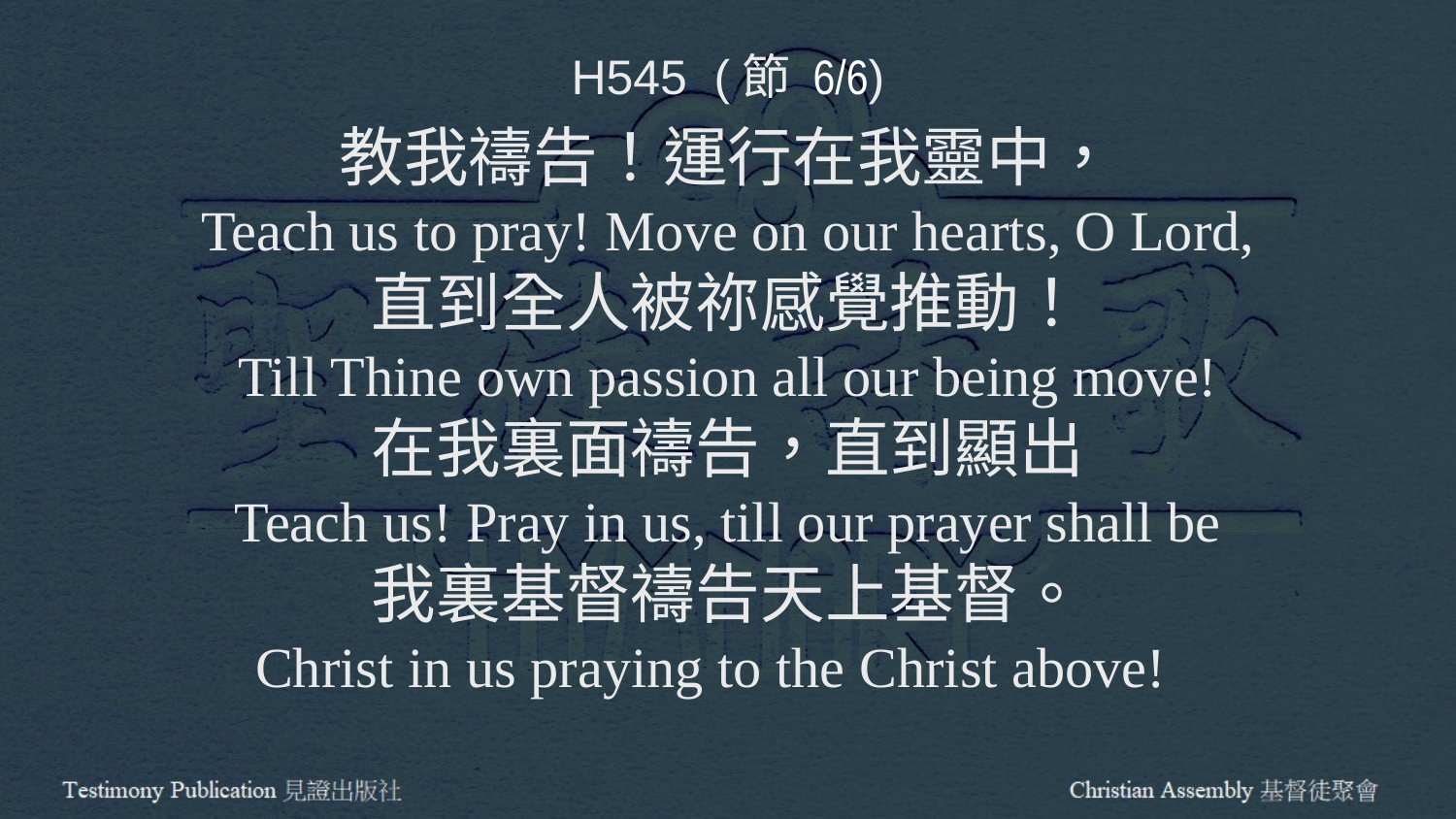

H545  (節 6/6)
教我禱告！運行在我靈中，
Teach us to pray! Move on our hearts, O Lord,
直到全人被祢感覺推動！
Till Thine own passion all our being move!
在我裏面禱告，直到顯出
Teach us! Pray in us, till our prayer shall be
我裏基督禱告天上基督。
Christ in us praying to the Christ above!